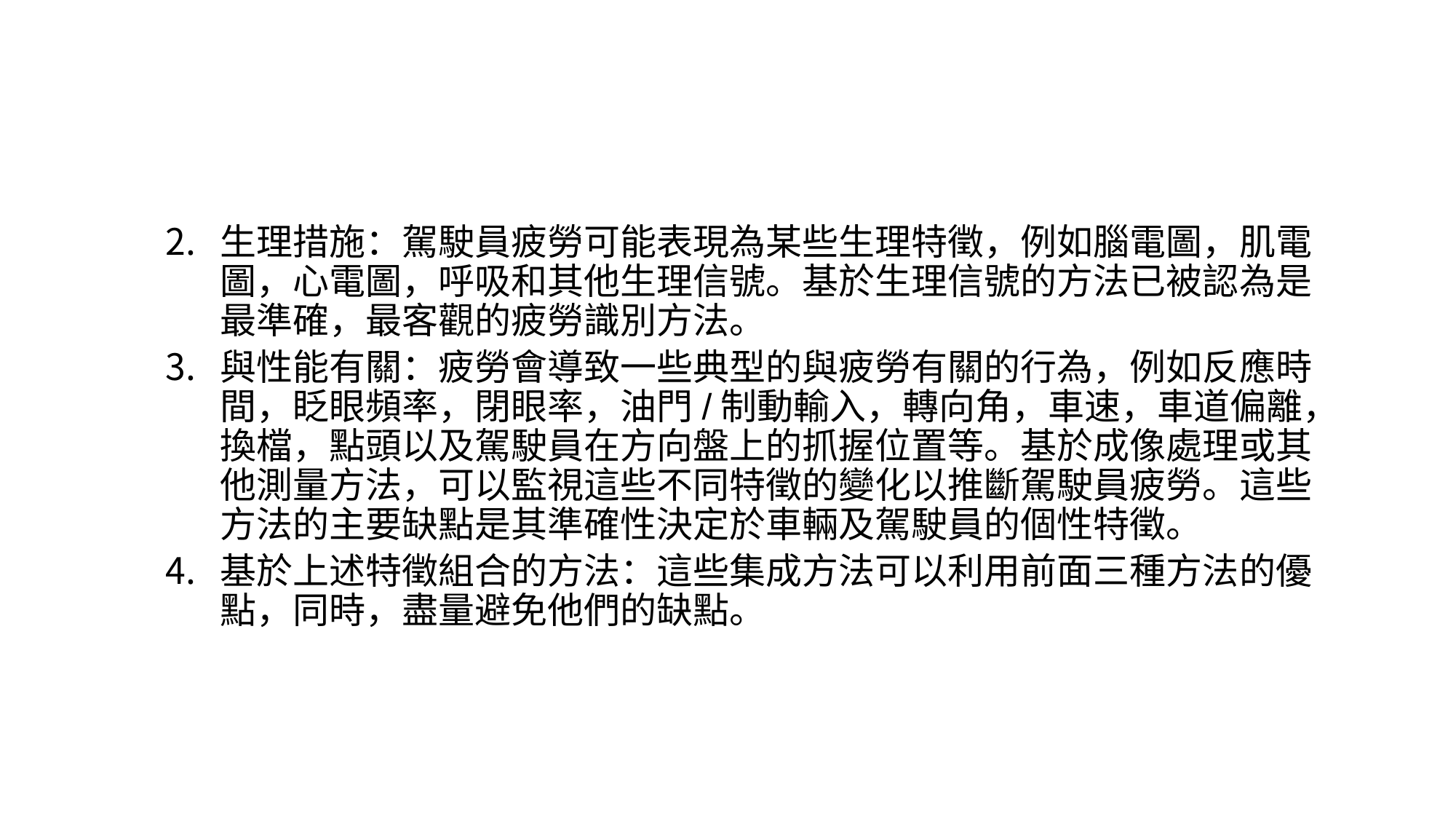

#
生理措施：駕駛員疲勞可能表現為某些生理特徵，例如腦電圖，肌電圖，心電圖，呼吸和其他生理信號。基於生理信號的方法已被認為是最準確，最客觀的疲勞識別方法。
與性能有關：疲勞會導致一些典型的與疲勞有關的行為，例如反應時間，眨眼頻率，閉眼率，油門/制動輸入，轉向角，車速，車道偏離，換檔，點頭以及駕駛員在方向盤上的抓握位置等。基於成像處理或其他測量方法，可以監視這些不同特徵的變化以推斷駕駛員疲勞。這些方法的主要缺點是其準確性決定於車輛及駕駛員的個性特徵。
基於上述特徵組合的方法：這些集成方法可以利用前面三種方法的優點，同時，盡量避免他們的缺點。